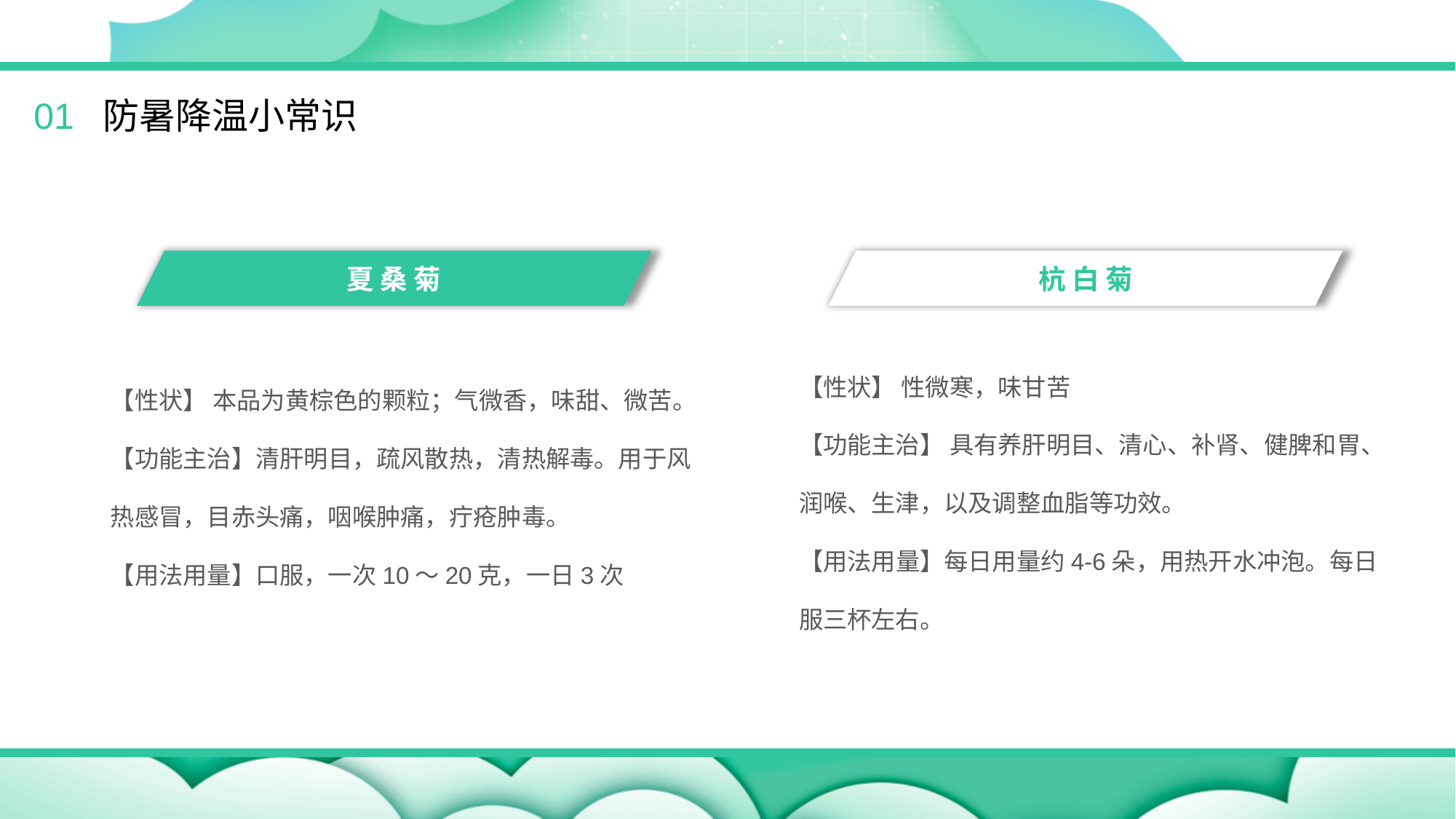

01  防暑降温小常识
夏 桑 菊
【性状】 本品为黄棕色的颗粒；气微香，味甜、微苦。
【功能主治】清肝明目，疏风散热，清热解毒。用于风热感冒，目赤头痛，咽喉肿痛，疔疮肿毒。
【用法用量】口服，一次10～20克，一日3次
杭 白 菊
【性状】 性微寒，味甘苦
【功能主治】 具有养肝明目、清心、补肾、健脾和胃、润喉、生津，以及调整血脂等功效。
【用法用量】每日用量约4-6朵，用热开水冲泡。每日服三杯左右。